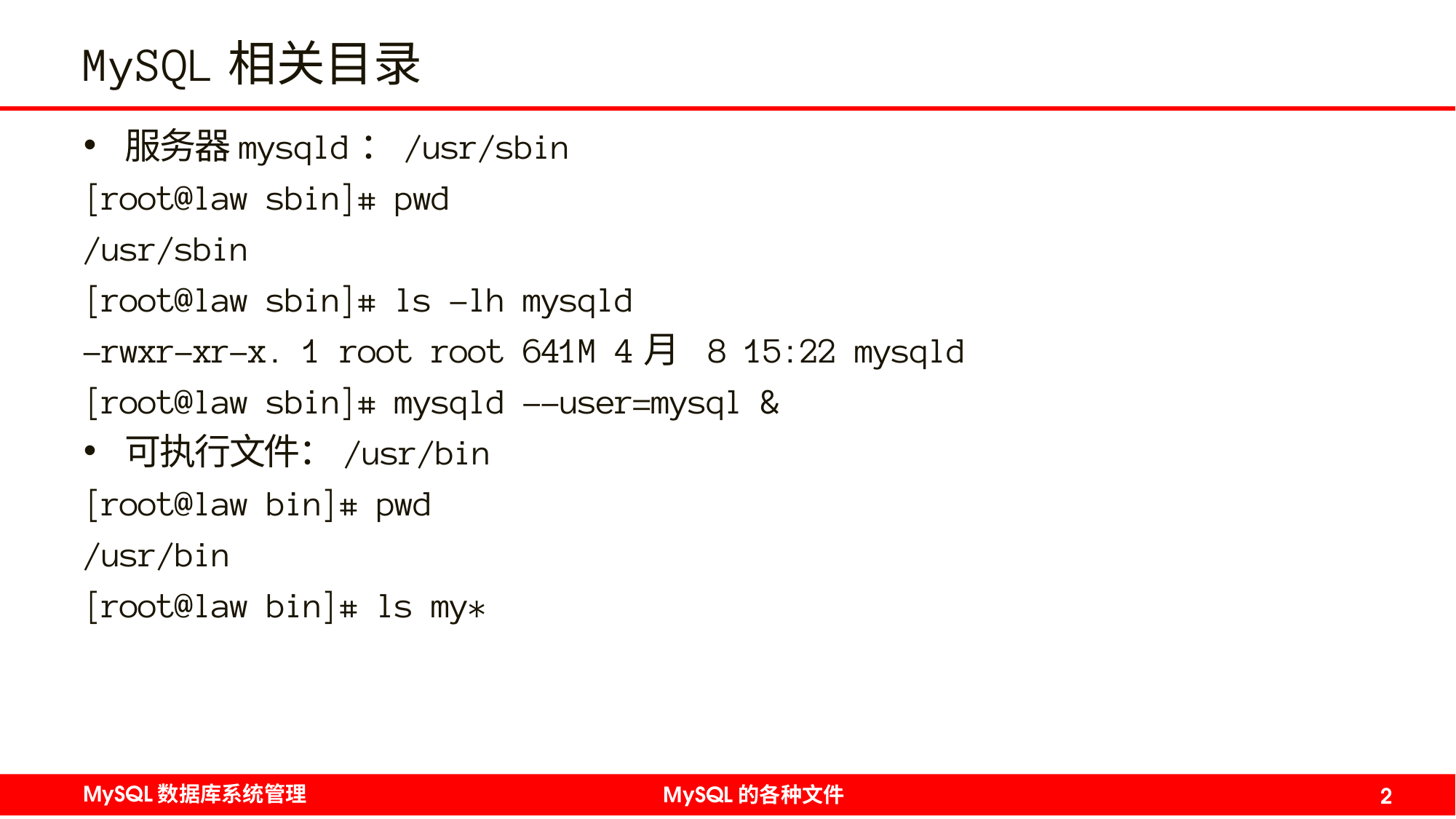

# MySQL相关目录
服务器mysqld：/usr/sbin
[root@law sbin]# pwd
/usr/sbin
[root@law sbin]# ls -lh mysqld
-rwxr-xr-x. 1 root root 641M 4月   8 15:22 mysqld
[root@law sbin]# mysqld --user=mysql &
可执行文件：/usr/bin
[root@law bin]# pwd
/usr/bin
[root@law bin]# ls my*